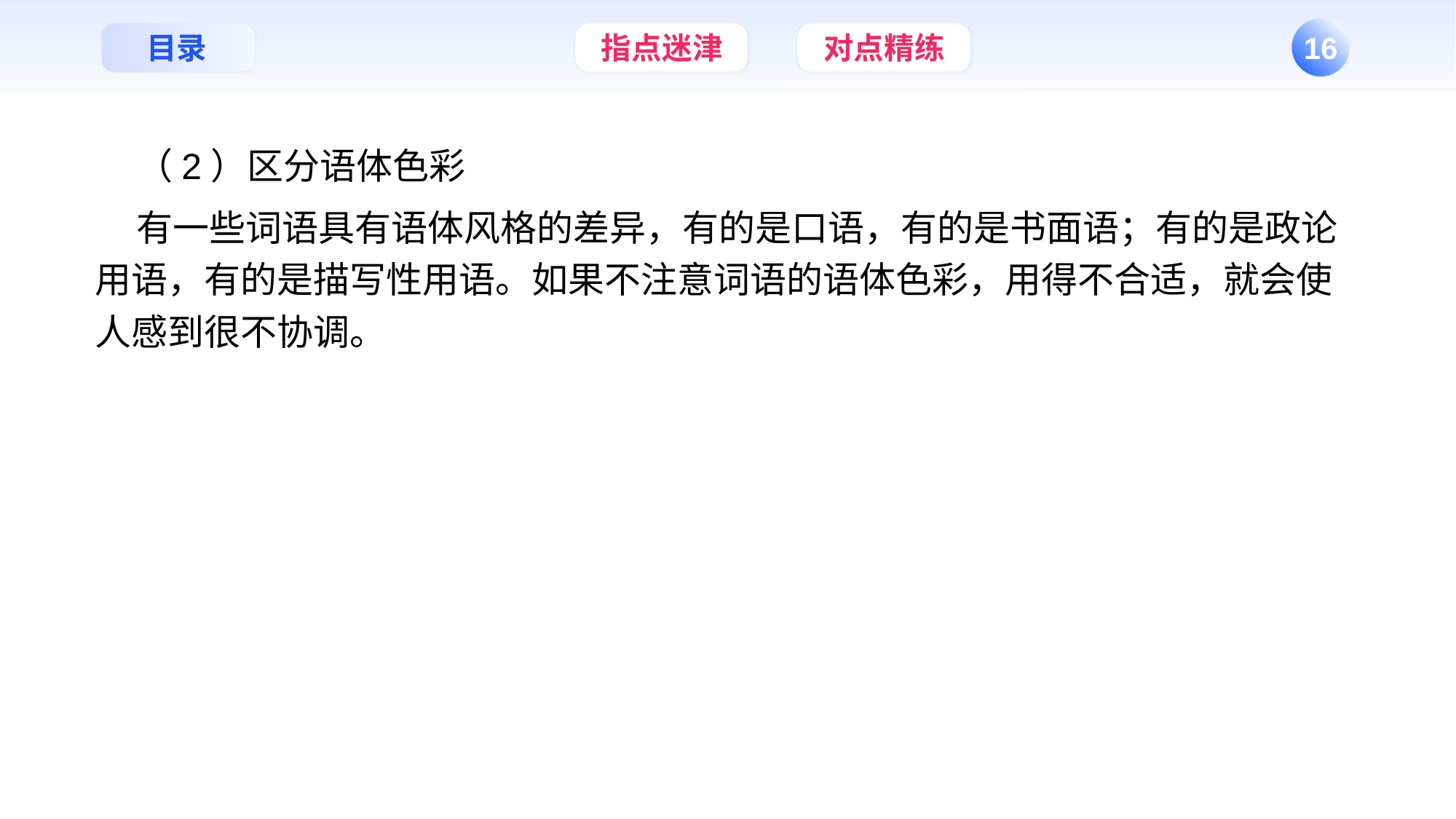

（2）区分语体色彩
    有一些词语具有语体风格的差异，有的是口语，有的是书面语；有的是政论用语，有的是描写性用语。如果不注意词语的语体色彩，用得不合适，就会使人感到很不协调。